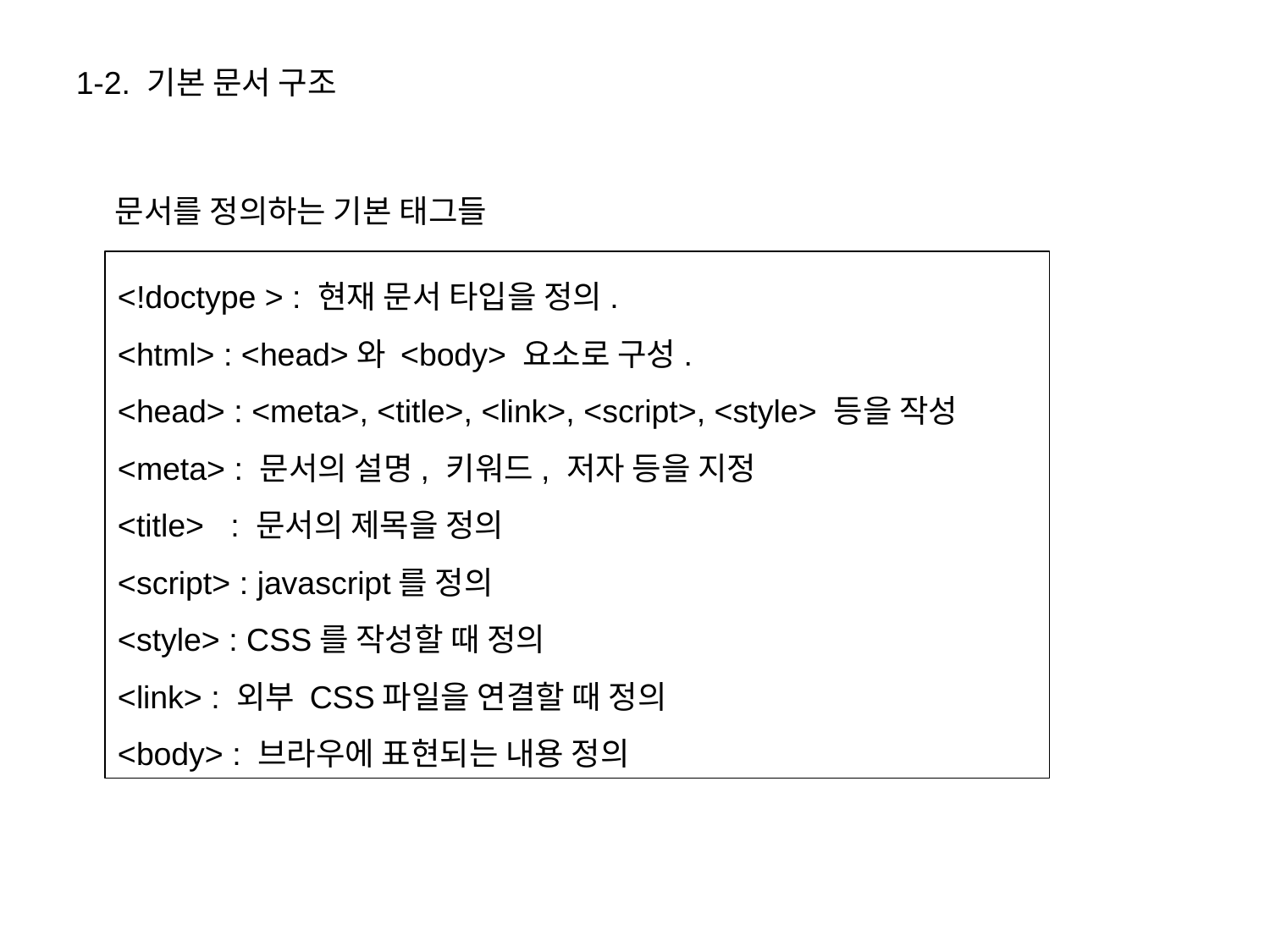

1-2. 기본 문서 구조
문서를 정의하는 기본 태그들
<!doctype > : 현재 문서 타입을 정의.
<html> : <head>와 <body> 요소로 구성.
<head> : <meta>, <title>, <link>, <script>, <style> 등을 작성
<meta> : 문서의 설명, 키워드, 저자 등을 지정
<title>   : 문서의 제목을 정의
<script> : javascript를 정의
<style> : CSS를 작성할 때 정의
<link> : 외부 CSS파일을 연결할 때 정의
<body> : 브라우에 표현되는 내용 정의